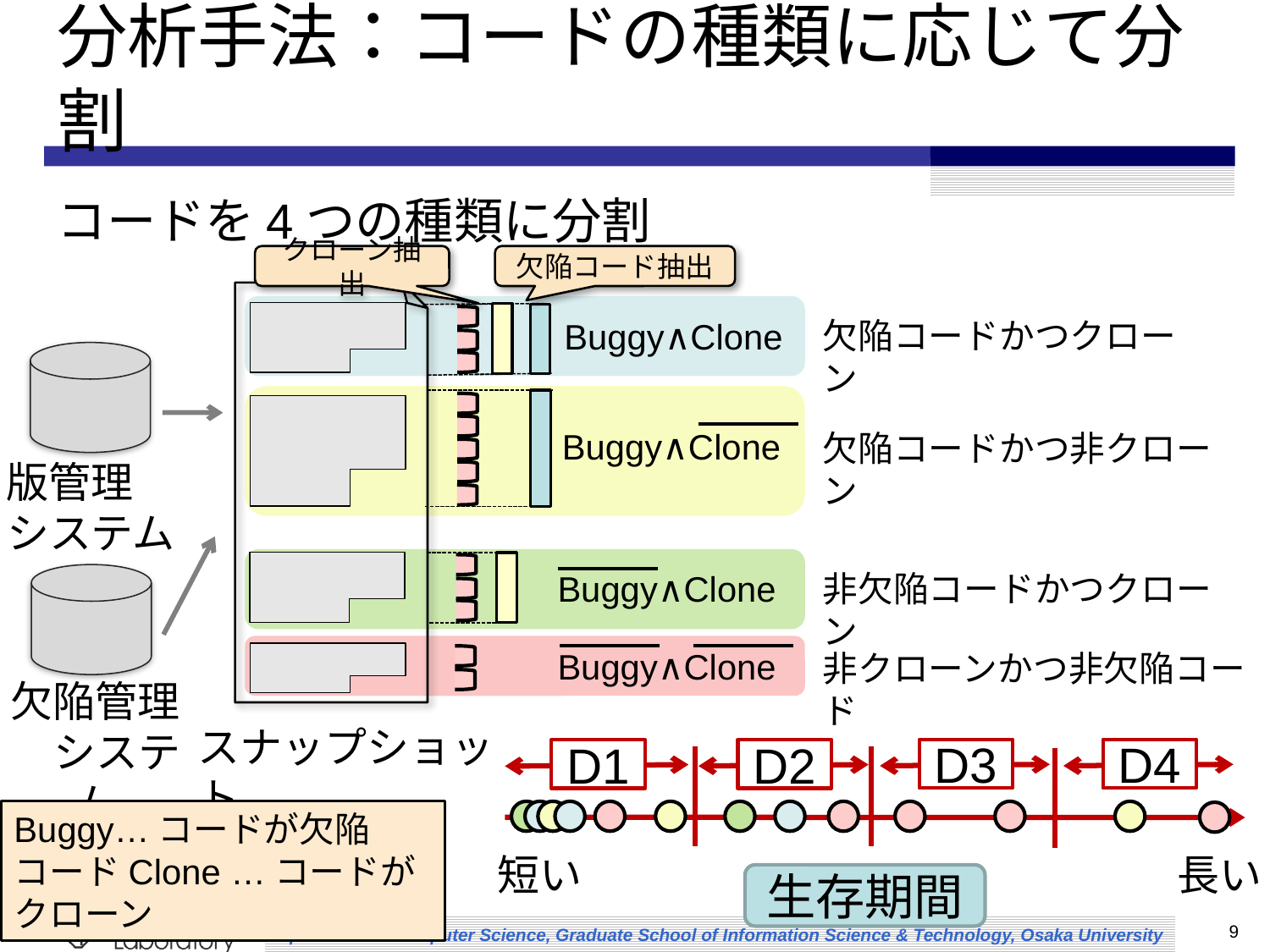

# 分析手法：コードの種類に応じて分割
コードを4つの種類に分割
クローン抽出
欠陥コード抽出

欠陥コードかつクローン
Buggy∧Clone

Buggy∧Clone
欠陥コードかつ非クローン

版管理　システム

Buggy∧Clone
非欠陥コードかつクローン

Buggy∧Clone
非クローンかつ非欠陥コード

欠陥管理　システム

スナップショット
D3
D4
D1
D2

Buggy…コードが欠陥コードClone …コードがクローン
短い
長い
生存期間
9